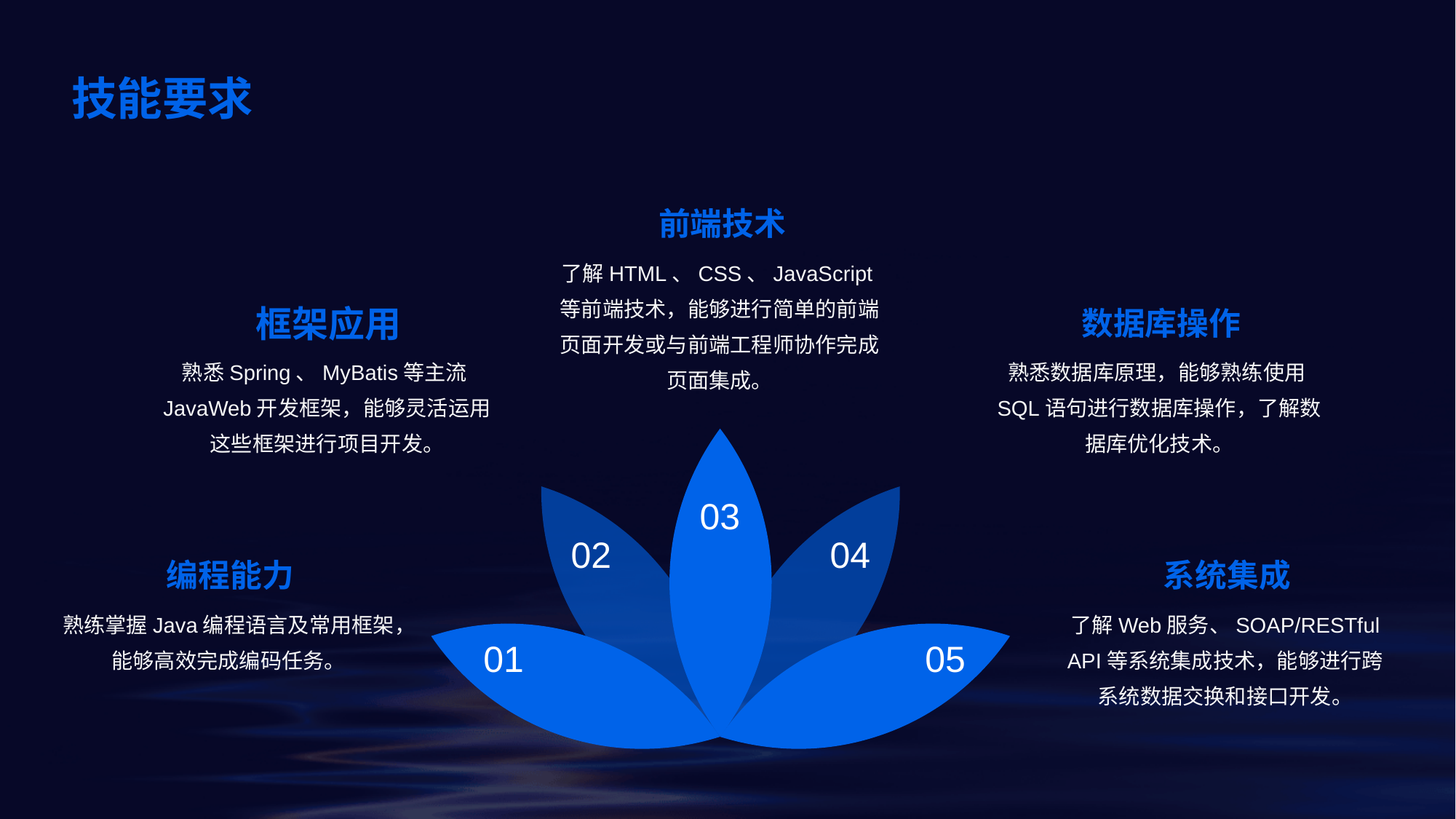

技能要求
前端技术
了解HTML、CSS、JavaScript等前端技术，能够进行简单的前端页面开发或与前端工程师协作完成页面集成。
框架应用
数据库操作
熟悉Spring、MyBatis等主流JavaWeb开发框架，能够灵活运用这些框架进行项目开发。
熟悉数据库原理，能够熟练使用SQL语句进行数据库操作，了解数据库优化技术。

03

02
04
编程能力
系统集成
熟练掌握Java编程语言及常用框架，能够高效完成编码任务。
了解Web服务、SOAP/RESTful API等系统集成技术，能够进行跨系统数据交换和接口开发。

01
05